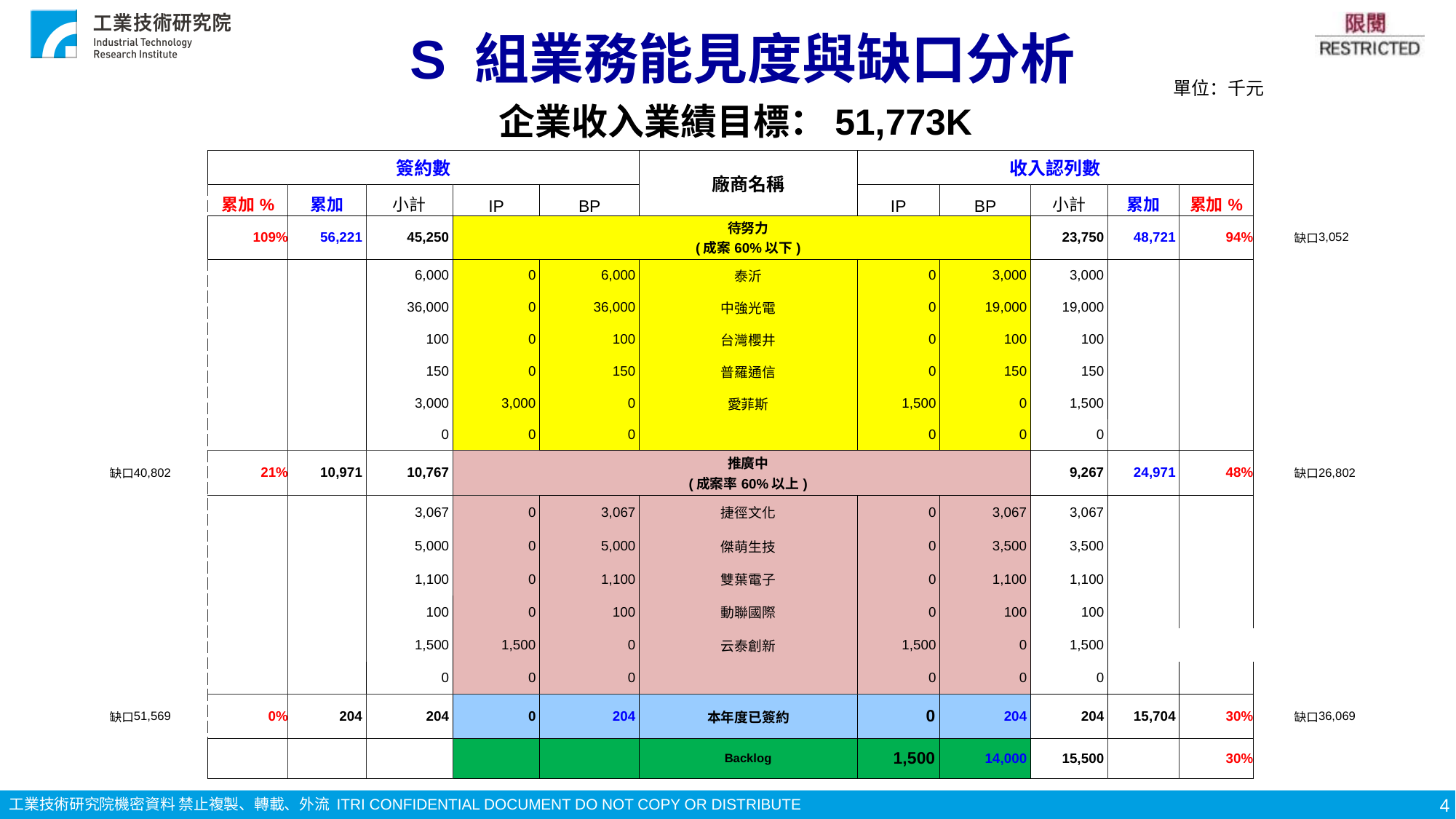

# S 組業務能見度與缺口分析
單位：千元
企業收入業績目標：51,773K
|  |  | 簽約數 |  |  |  |  | 廠商名稱 | 收入認列數 |  |  |  |  |  |  |
| --- | --- | --- | --- | --- | --- | --- | --- | --- | --- | --- | --- | --- | --- | --- |
|  |  | 累加% | 累加 | 小計 | IP | BP |  | IP | BP | 小計 | 累加 | 累加% |  |  |
|  |  | 109% | 56,221 | 45,250 | 3,000 |  | 待努力 (成案60%以下) | 1,500 | 22,250 | 23,750 | 48,721 | 94% | 缺口 | 3,052 |
|  |  |  |  | 6,000 | 0 | 6,000 | 泰沂 | 0 | 3,000 | 3,000 |  |  |  |  |
|  |  |  |  | 36,000 | 0 | 36,000 | 中強光電 | 0 | 19,000 | 19,000 |  |  |  |  |
|  |  |  |  | 100 | 0 | 100 | 台灣櫻井 | 0 | 100 | 100 |  |  |  |  |
|  |  |  |  | 150 | 0 | 150 | 普羅通信 | 0 | 150 | 150 |  |  |  |  |
|  |  |  |  | 3,000 | 3,000 | 0 | 愛菲斯 | 1,500 | 0 | 1,500 |  |  |  |  |
|  |  |  |  | 0 | 0 | 0 |  | 0 | 0 | 0 |  |  |  |  |
| 缺口 | 40,802 | 21% | 10,971 | 10,767 | 0 |  | 推廣中 (成案率60%以上) | 1,500 |  | 9,267 | 24,971 | 48% | 缺口 | 26,802 |
|  |  |  |  | 3,067 | 0 | 3,067 | 捷徑文化 | 0 | 3,067 | 3,067 |  |  |  |  |
|  |  |  |  | 5,000 | 0 | 5,000 | 傑萌生技 | 0 | 3,500 | 3,500 |  |  |  |  |
|  |  |  |  | 1,100 | 0 | 1,100 | 雙葉電子 | 0 | 1,100 | 1,100 |  |  |  |  |
|  |  |  |  | 100 | 0 | 100 | 動聯國際 | 0 | 100 | 100 |  |  |  |  |
|  |  |  |  | 1,500 | 1,500 | 0 | 云泰創新 | 1,500 | 0 | 1,500 |  |  |  |  |
|  |  |  |  | 0 | 0 | 0 |  | 0 | 0 | 0 |  |  |  |  |
| 缺口 | 51,569 | 0% | 204 | 204 | 0 | 204 | 本年度已簽約 | 0 | 204 | 204 | 15,704 | 30% | 缺口 | 36,069 |
|  |  |  |  |  |  |  | Backlog | 1,500 | 14,000 | 15,500 | 15,500 | 30% |  |  |
4